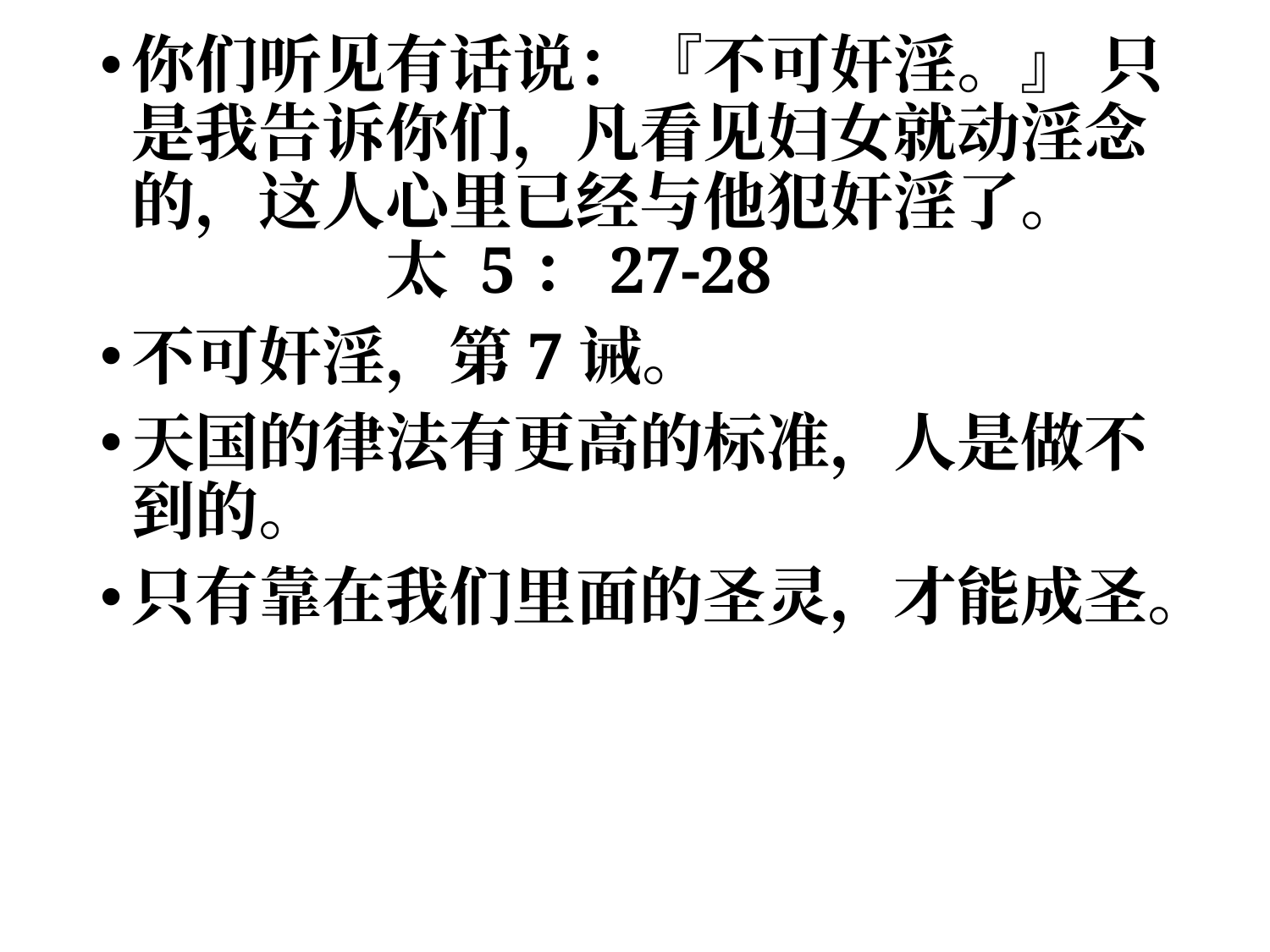

你们听见有话说：『不可奸淫。』 只是我告诉你们，凡看见妇女就动淫念的，这人心里已经与他犯奸淫了。			太 5：27-28
不可奸淫，第7诫。
天国的律法有更高的标准，人是做不到的。
只有靠在我们里面的圣灵，才能成圣。